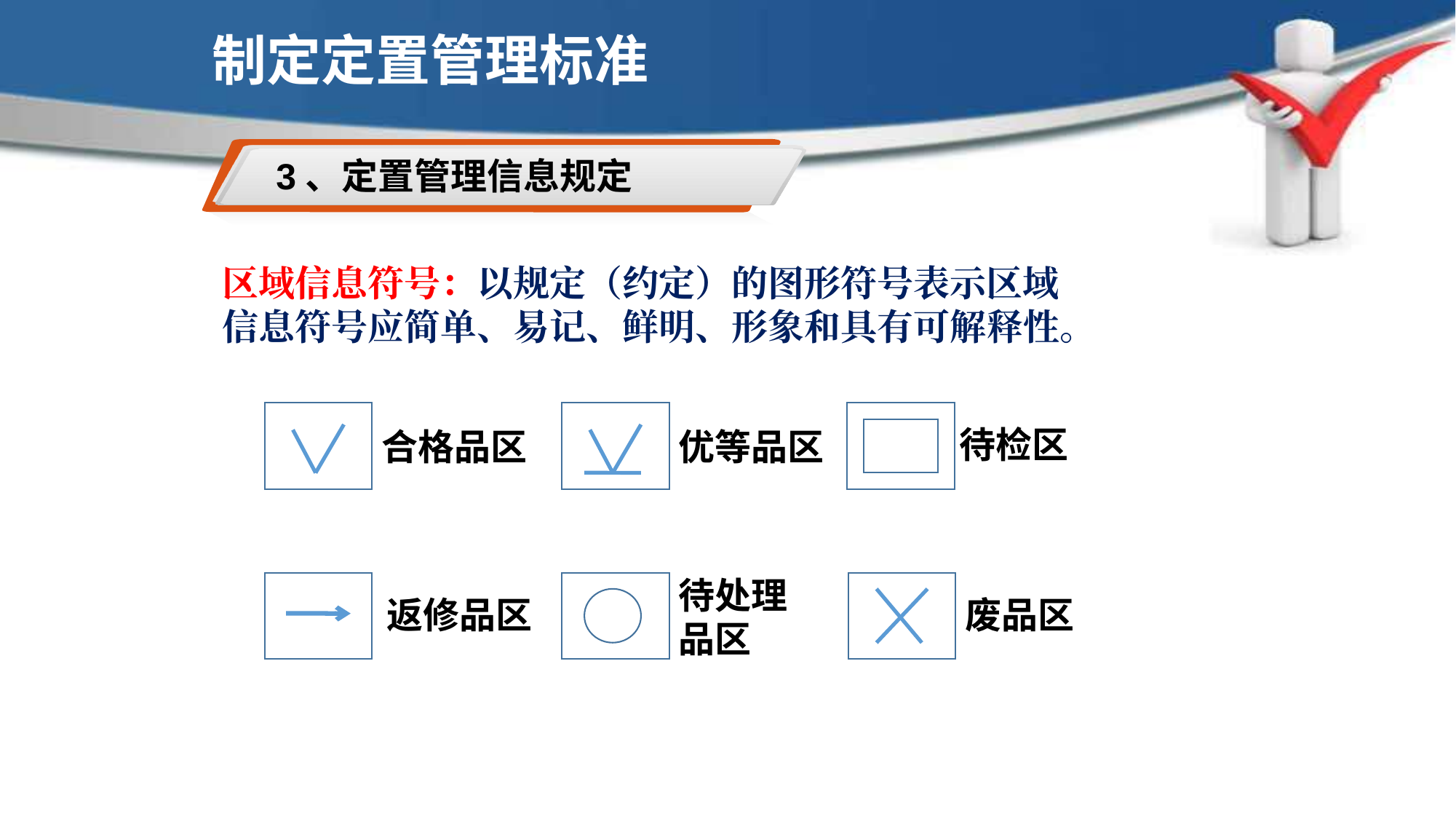

制定定置管理标准

3、定置管理信息规定

区域信息符号：以规定（约定）的图形符号表示区域
信息符号应简单、易记、鲜明、形象和具有可解释性。

待检区
合格品区
优等品区
现场6S定置管理
待处理品区

返修品区
废品区